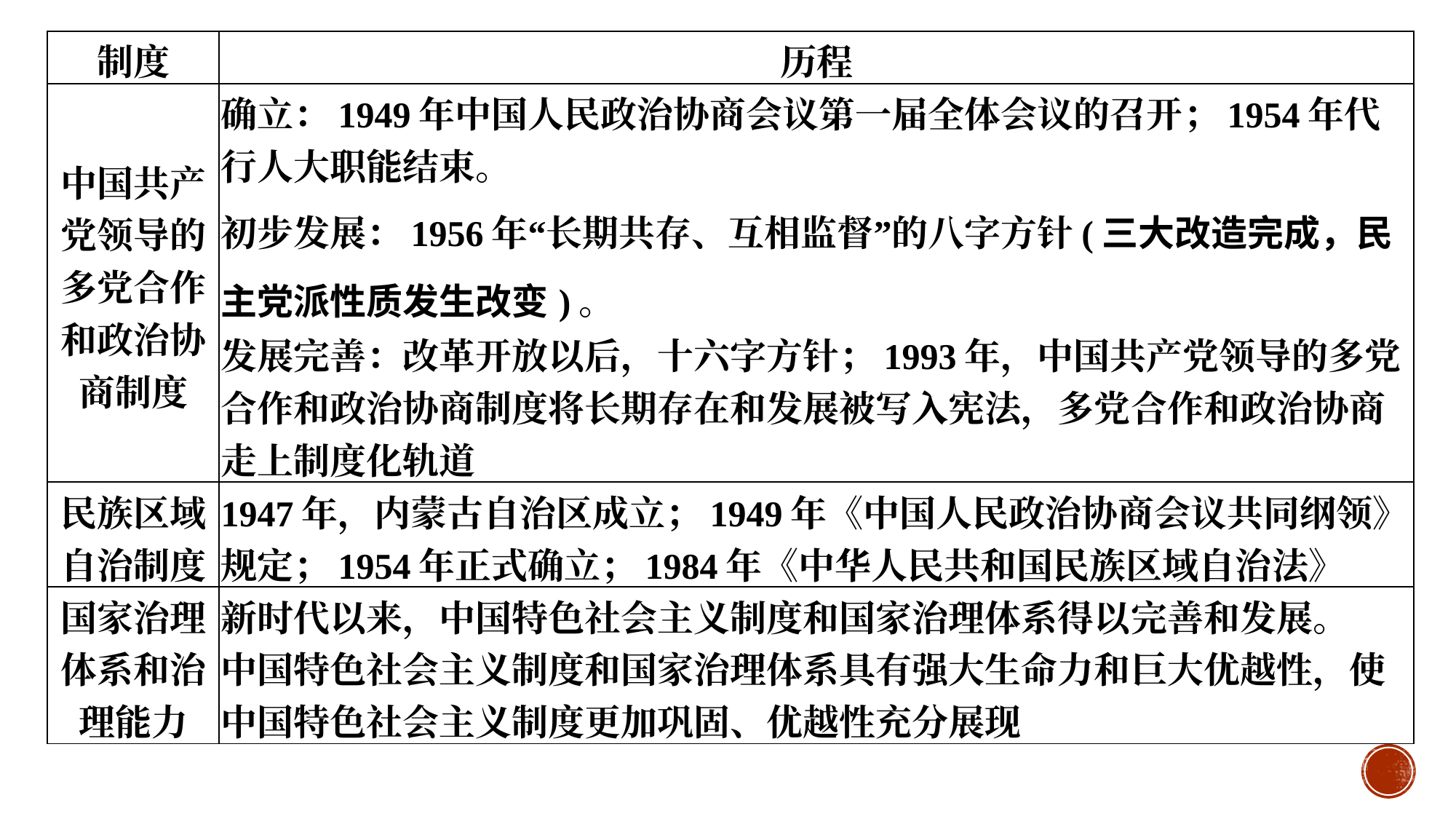

| 制度 | 历程 |
| --- | --- |
| 中国共产党领导的多党合作和政治协商制度 | 确立：1949年中国人民政治协商会议第一届全体会议的召开；1954年代行人大职能结束。 初步发展：1956年“长期共存、互相监督”的八字方针(三大改造完成，民主党派性质发生改变)。 发展完善：改革开放以后，十六字方针；1993年，中国共产党领导的多党合作和政治协商制度将长期存在和发展被写入宪法，多党合作和政治协商走上制度化轨道 |
| 民族区域自治制度 | 1947年，内蒙古自治区成立；1949年《中国人民政治协商会议共同纲领》规定；1954年正式确立；1984年《中华人民共和国民族区域自治法》 |
| 国家治理体系和治理能力 | 新时代以来，中国特色社会主义制度和国家治理体系得以完善和发展。 中国特色社会主义制度和国家治理体系具有强大生命力和巨大优越性，使中国特色社会主义制度更加巩固、优越性充分展现 |
#